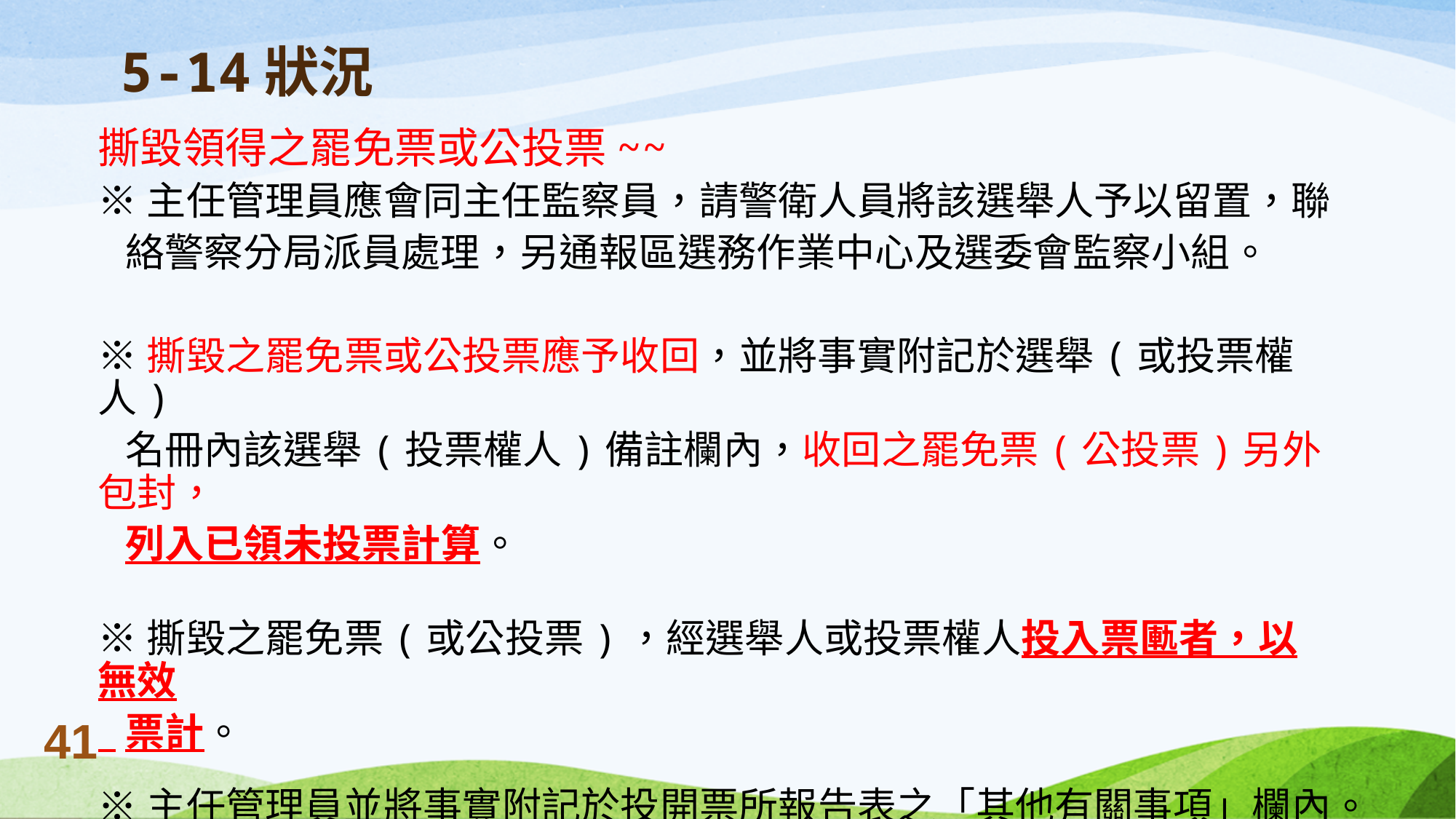

# 5-14狀況
撕毀領得之罷免票或公投票~~
※主任管理員應會同主任監察員，請警衛人員將該選舉人予以留置，聯
  絡警察分局派員處理，另通報區選務作業中心及選委會監察小組。

※撕毀之罷免票或公投票應予收回，並將事實附記於選舉(或投票權人)
  名冊內該選舉(投票權人)備註欄內，收回之罷免票(公投票)另外包封，
  列入已領未投票計算。

※撕毀之罷免票(或公投票)，經選舉人或投票權人投入票匭者，以無效
  票計。
※主任管理員並將事實附記於投開票所報告表之「其他有關事項」欄內。

41